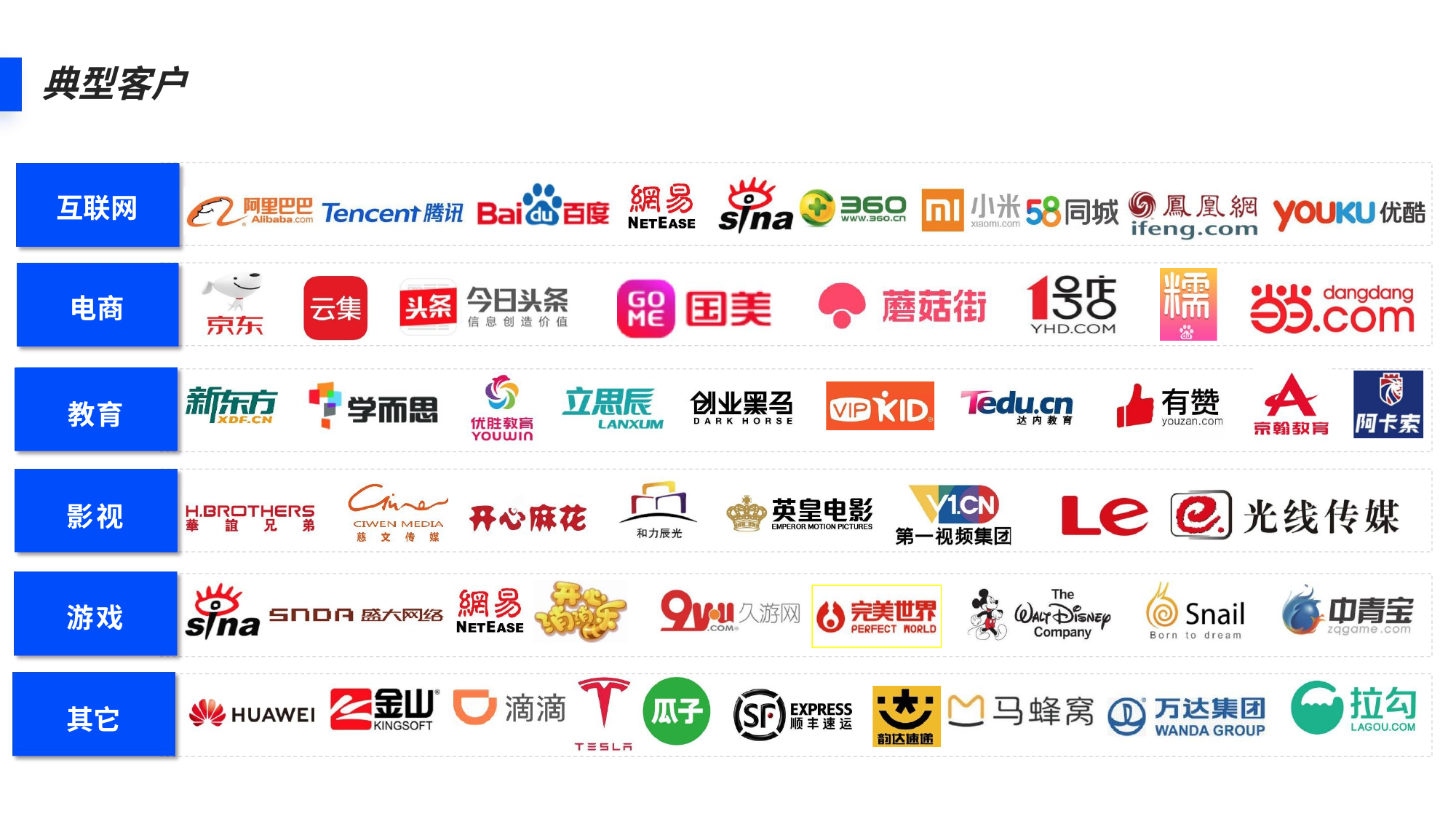

# 典型客户

互联网

电商
教育 影视 游戏 其它